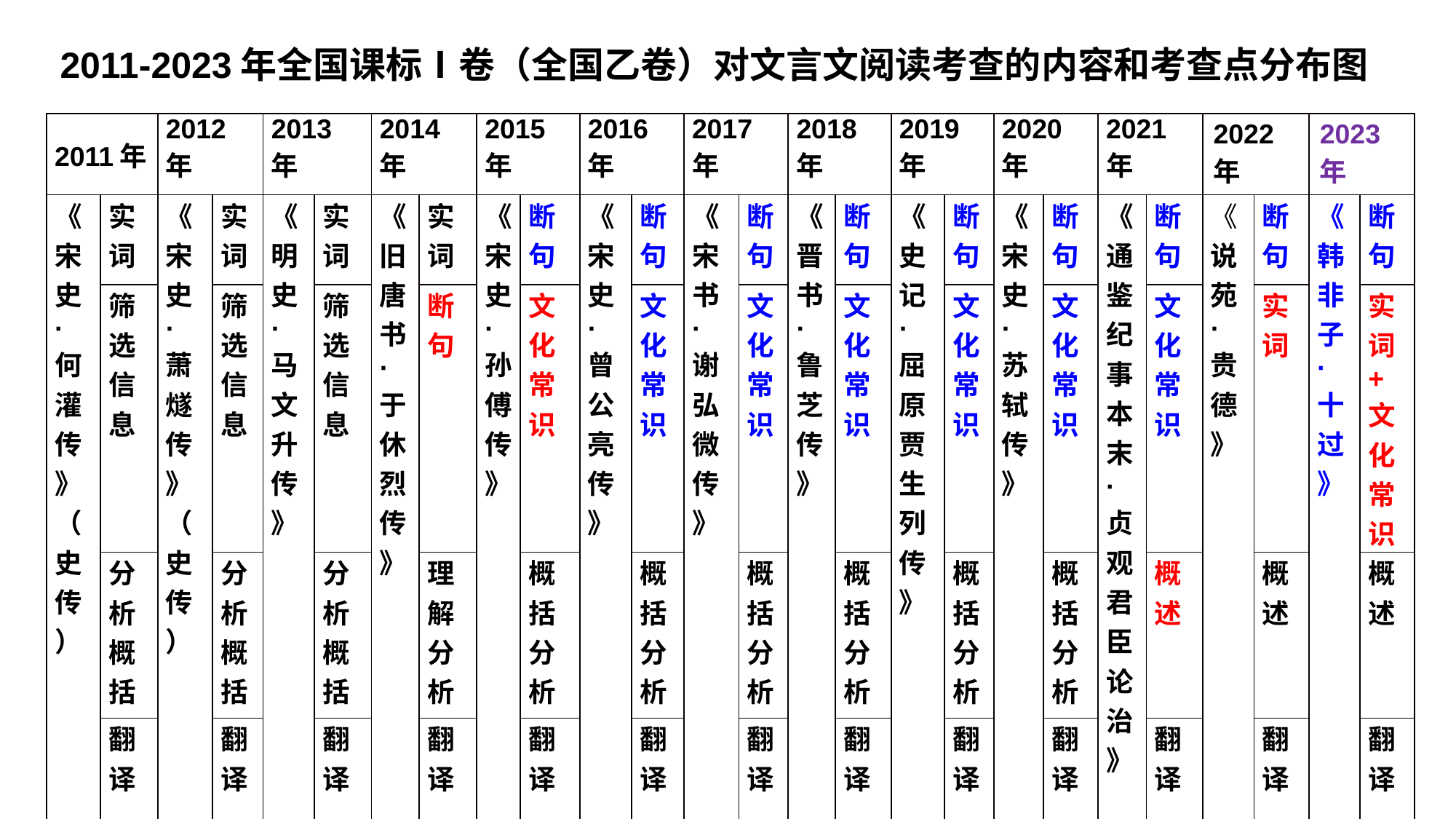

# 2011-2023年全国课标Ⅰ卷（全国乙卷）对文言文阅读考查的内容和考查点分布图
| 2011年 |  | 2012年 |  | 2013年 |  | 2014年 |  | 2015年 |  | 2016年 |  | 2017年 |  | 2018年 |  | 2019年 |  | 2020年 |  | 2021年 |  | 2022年 |  | 2023年 |  |
| --- | --- | --- | --- | --- | --- | --- | --- | --- | --- | --- | --- | --- | --- | --- | --- | --- | --- | --- | --- | --- | --- | --- | --- | --- | --- |
| 《宋史·何灌传》（史传） | 实词 | 《宋史·萧燧传》（史传） | 实词 | 《明史·马文升传》 | 实词 | 《旧唐书·于休烈传》 | 实词 | 《宋史·孙傅传》 | 断句 | 《宋史·曾公亮传》 | 断句 | 《宋书·谢弘微传》 | 断句 | 《晋书·鲁芝传》 | 断句 | 《史记·屈原贾生列传》 | 断句 | 《宋史·苏轼传》 | 断句 | 《通鉴纪事本末·贞观君臣论治》 | 断句 | 《说苑·贵德》 | 断句 | 《韩非子·十过》 | 断句 |
|  | 筛选信息 |  | 筛选信息 |  | 筛选信息 |  | 断句 |  | 文化常识 |  | 文化常识 |  | 文化常识 |  | 文化常识 |  | 文化常识 |  | 文化常识 |  | 文化常识 |  | 实词 |  | 实词+文化常识 |
|  | 分析概括 |  | 分析概括 |  | 分析概括 |  | 理解分析 |  | 概括分析 |  | 概括分析 |  | 概括分析 |  | 概括分析 |  | 概括分析 |  | 概括分析 |  | 概述 |  | 概述 |  | 概述 |
|  | 翻译 |  | 翻译 |  | 翻译 |  | 翻译 |  | 翻译 |  | 翻译 |  | 翻译 |  | 翻译 |  | 翻译 |  | 翻译 |  | 翻译 |  | 翻译 |  | 翻译 |